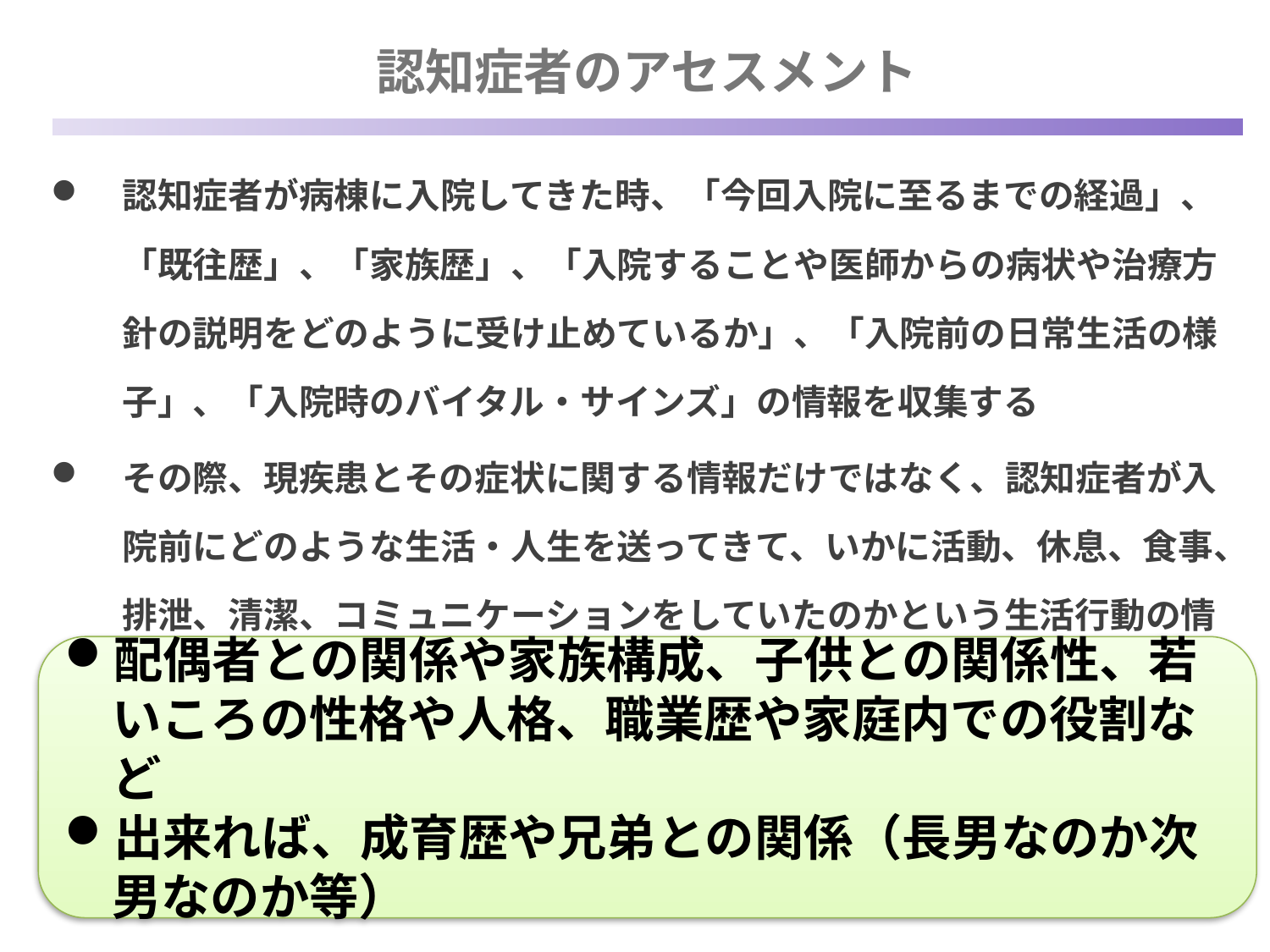

認知症者のアセスメント

認知症者が病棟に入院してきた時、「今回入院に至るまでの経過」、「既往歴」、「家族歴」、「入院することや医師からの病状や治療方針の説明をどのように受け止めているか」、「入院前の日常生活の様子」、「入院時のバイタル・サインズ」の情報を収集する
その際、現疾患とその症状に関する情報だけではなく、認知症者が入院前にどのような生活・人生を送ってきて、いかに活動、休息、食事、排泄、清潔、コミュニケーションをしていたのかという生活行動の情報にも目を向けることが大切

配偶者との関係や家族構成、子供との関係性、若いころの性格や人格、職業歴や家庭内での役割など
出来れば、成育歴や兄弟との関係（長男なのか次男なのか等）
参考：山田律子・井出訓編＝生活機能からみた老年看護過程＋病態・生活機能関連図，医学書院，2008